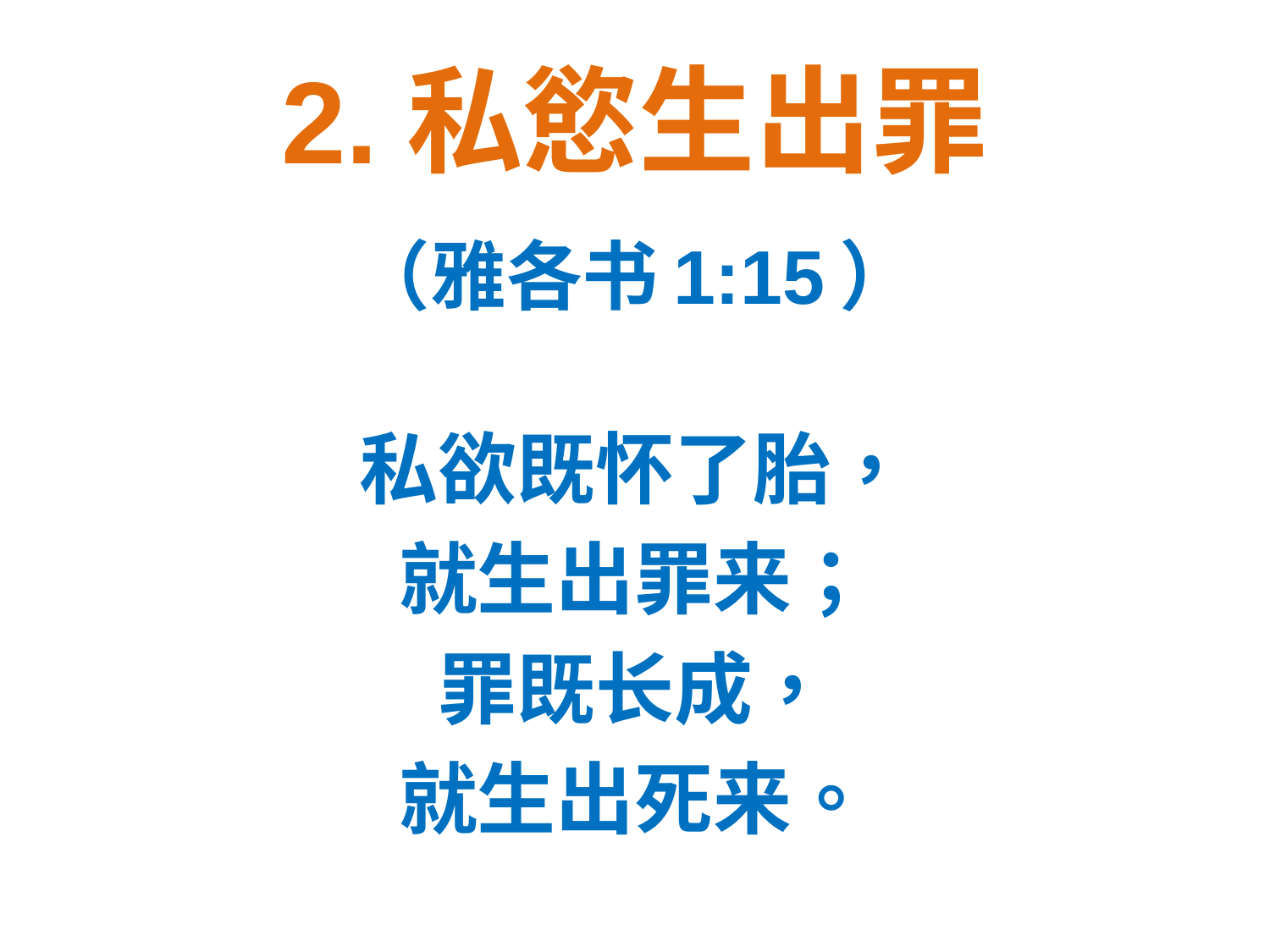

# 2.私慾生出罪
（雅各书1:15）

私欲既怀了胎，
就生出罪来；
罪既长成，
就生出死来。